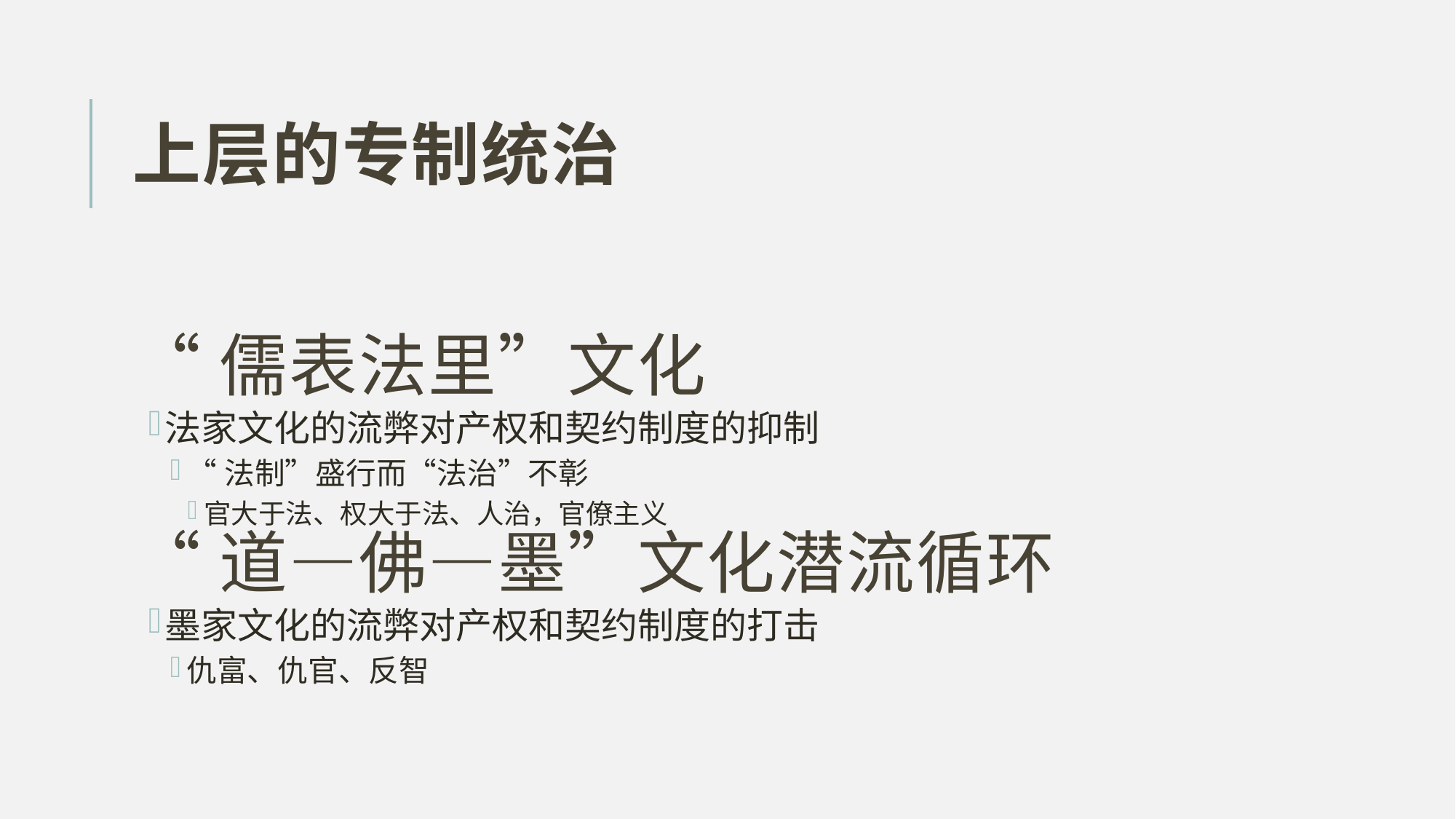

# 上层的专制统治
“儒表法里”文化
法家文化的流弊对产权和契约制度的抑制
“法制”盛行而“法治”不彰
官大于法、权大于法、人治，官僚主义
“道—佛—墨”文化潜流循环
墨家文化的流弊对产权和契约制度的打击
仇富、仇官、反智